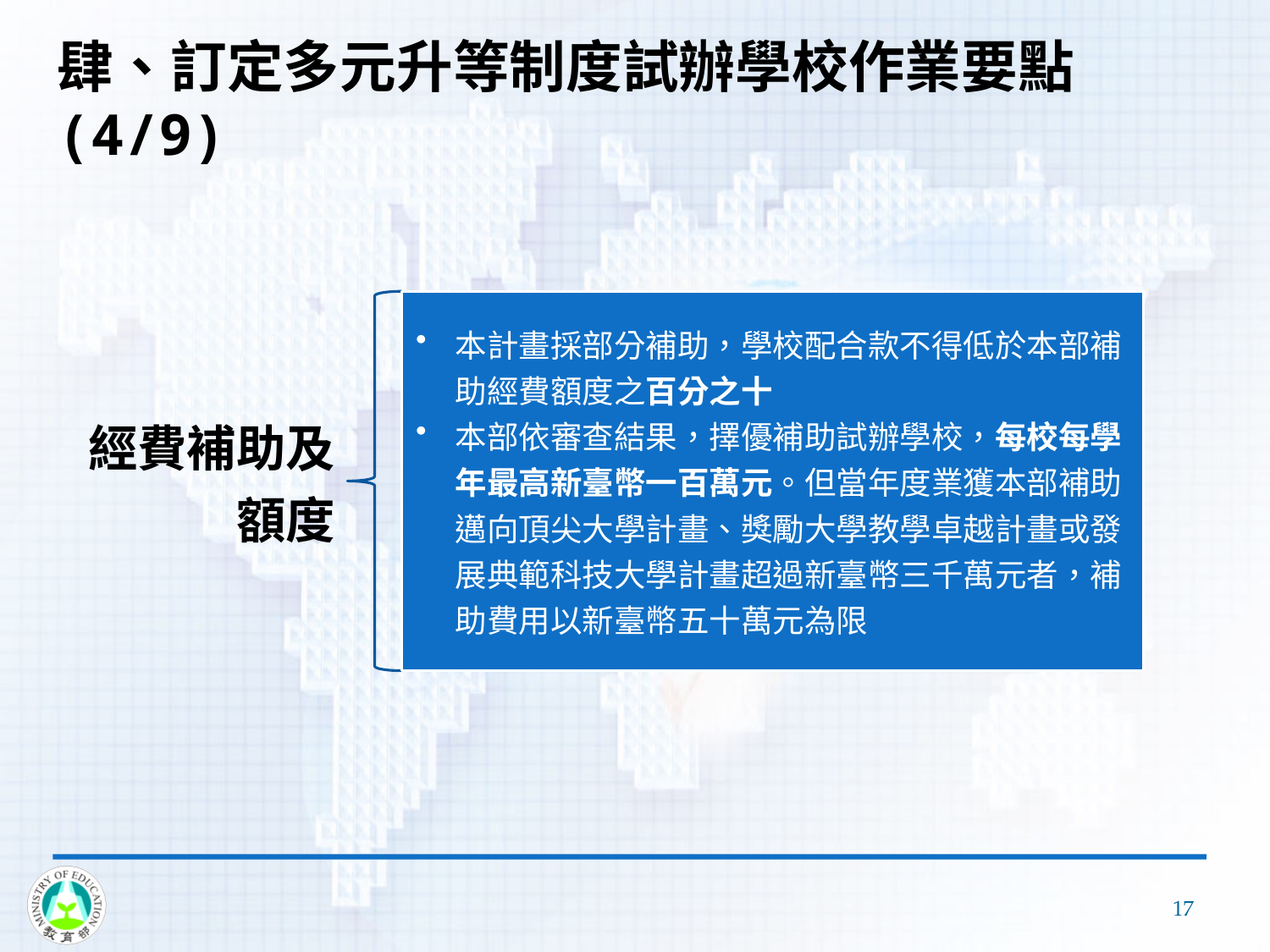

肆、訂定多元升等制度試辦學校作業要點(4/9)
經費補助及額度
本計畫採部分補助，學校配合款不得低於本部補助經費額度之百分之十
本部依審查結果，擇優補助試辦學校，每校每學年最高新臺幣一百萬元。但當年度業獲本部補助邁向頂尖大學計畫、獎勵大學教學卓越計畫或發展典範科技大學計畫超過新臺幣三千萬元者，補助費用以新臺幣五十萬元為限
17